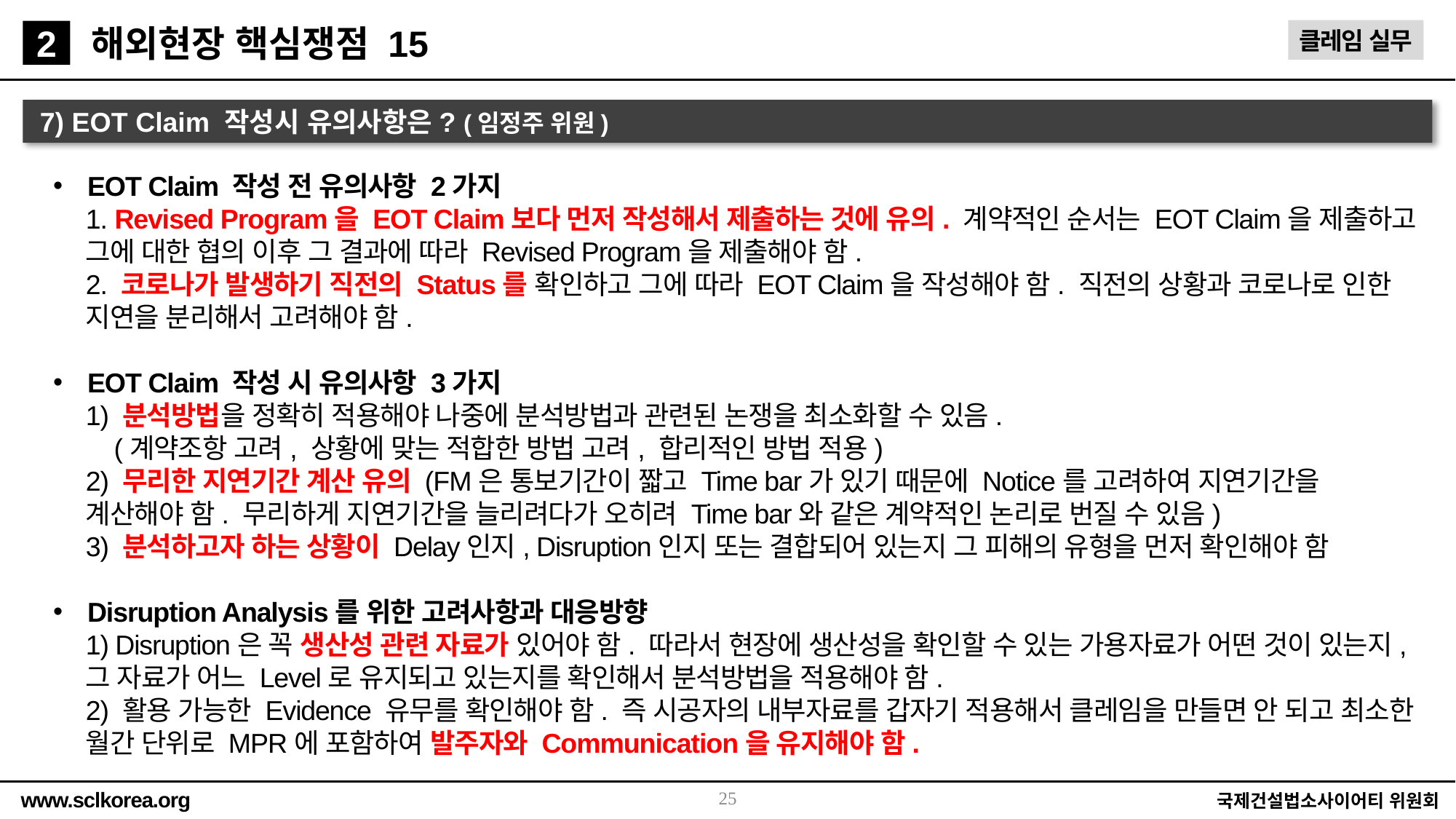

해외현장 핵심쟁점 15
클레임 실무
2
7) EOT Claim 작성시 유의사항은? (임정주 위원)
EOT Claim 작성 전 유의사항 2가지
1. Revised Program을 EOT Claim보다 먼저 작성해서 제출하는 것에 유의. 계약적인 순서는 EOT Claim을 제출하고 그에 대한 협의 이후 그 결과에 따라 Revised Program을 제출해야 함.
2. 코로나가 발생하기 직전의 Status를 확인하고 그에 따라 EOT Claim을 작성해야 함. 직전의 상황과 코로나로 인한 지연을 분리해서 고려해야 함.

EOT Claim 작성 시 유의사항 3가지
1) 분석방법을 정확히 적용해야 나중에 분석방법과 관련된 논쟁을 최소화할 수 있음.
    (계약조항 고려, 상황에 맞는 적합한 방법 고려, 합리적인 방법 적용)
2) 무리한 지연기간 계산 유의 (FM은 통보기간이 짧고 Time bar가 있기 때문에 Notice를 고려하여 지연기간을 계산해야 함. 무리하게 지연기간을 늘리려다가 오히려 Time bar와 같은 계약적인 논리로 번질 수 있음)
3) 분석하고자 하는 상황이 Delay인지, Disruption인지 또는 결합되어 있는지 그 피해의 유형을 먼저 확인해야 함

Disruption Analysis를 위한 고려사항과 대응방향
1) Disruption은 꼭 생산성 관련 자료가 있어야 함. 따라서 현장에 생산성을 확인할 수 있는 가용자료가 어떤 것이 있는지, 그 자료가 어느 Level로 유지되고 있는지를 확인해서 분석방법을 적용해야 함.
2) 활용 가능한 Evidence 유무를 확인해야 함. 즉 시공자의 내부자료를 갑자기 적용해서 클레임을 만들면 안 되고 최소한 월간 단위로 MPR에 포함하여 발주자와 Communication을 유지해야 함.
25